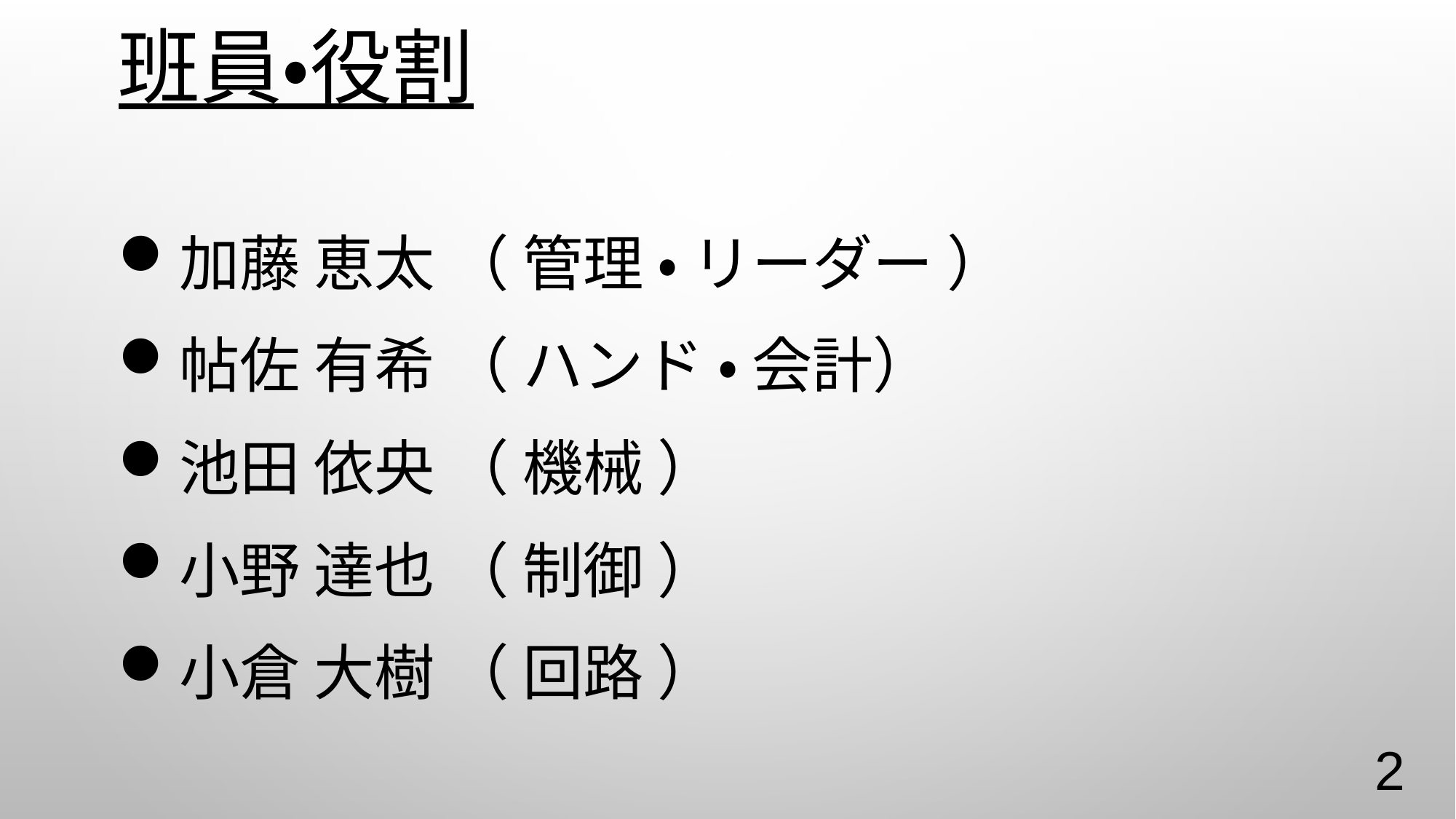

# 班員・役割
加藤 恵太 （ 管理 ・ リーダー ）
帖佐 有希 （ ハンド ・ 会計）
池田 依央 （ 機械 ）
小野 達也 （ 制御 ）
小倉 大樹 （ 回路 ）

2